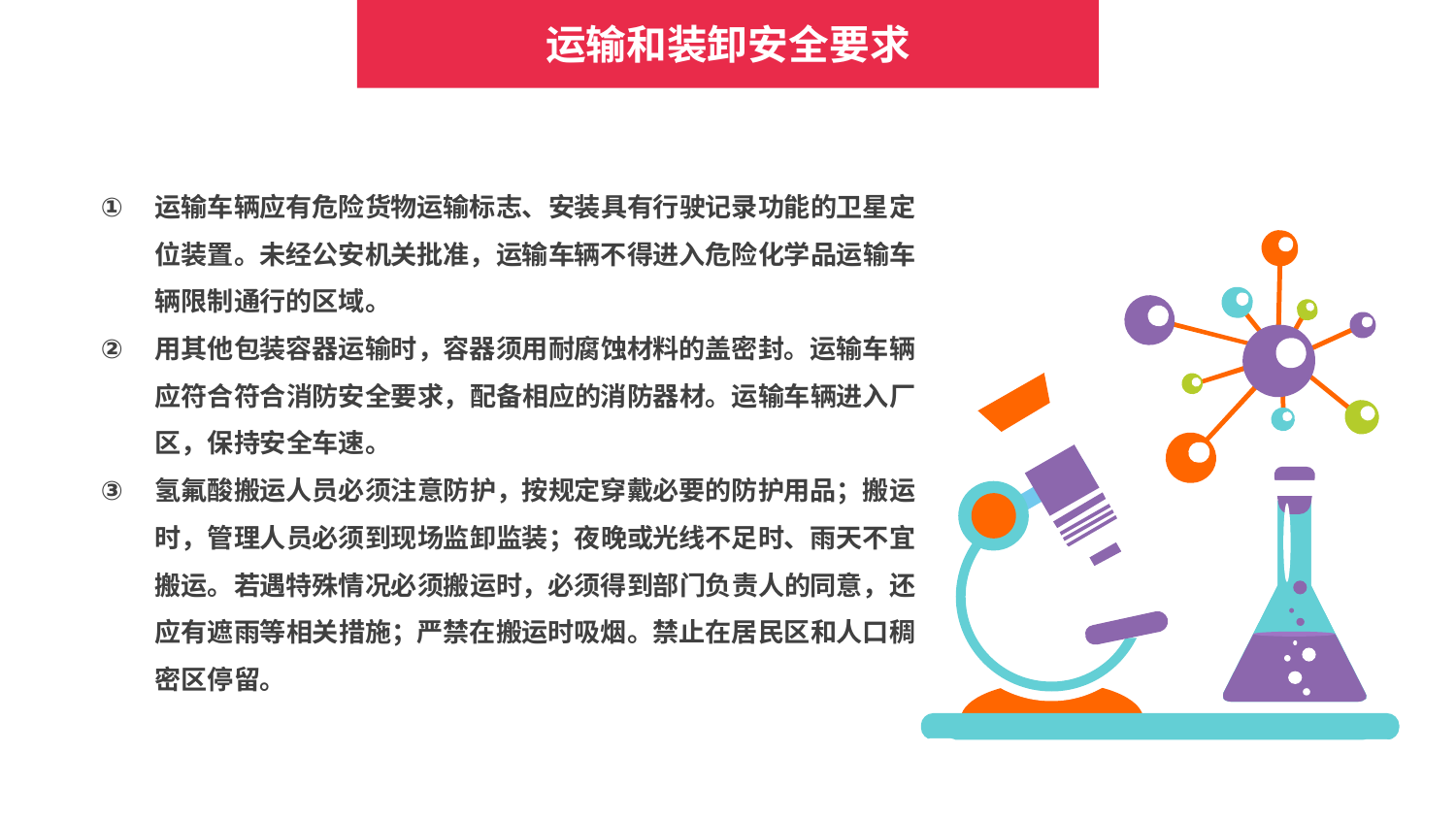

运输和装卸安全要求
运输车辆应有危险货物运输标志、安装具有行驶记录功能的卫星定位装置。未经公安机关批准，运输车辆不得进入危险化学品运输车辆限制通行的区域。
用其他包装容器运输时，容器须用耐腐蚀材料的盖密封。运输车辆应符合符合消防安全要求，配备相应的消防器材。运输车辆进入厂区，保持安全车速。
氢氟酸搬运人员必须注意防护，按规定穿戴必要的防护用品；搬运时，管理人员必须到现场监卸监装；夜晚或光线不足时、雨天不宜搬运。若遇特殊情况必须搬运时，必须得到部门负责人的同意，还应有遮雨等相关措施；严禁在搬运时吸烟。禁止在居民区和人口稠密区停留。